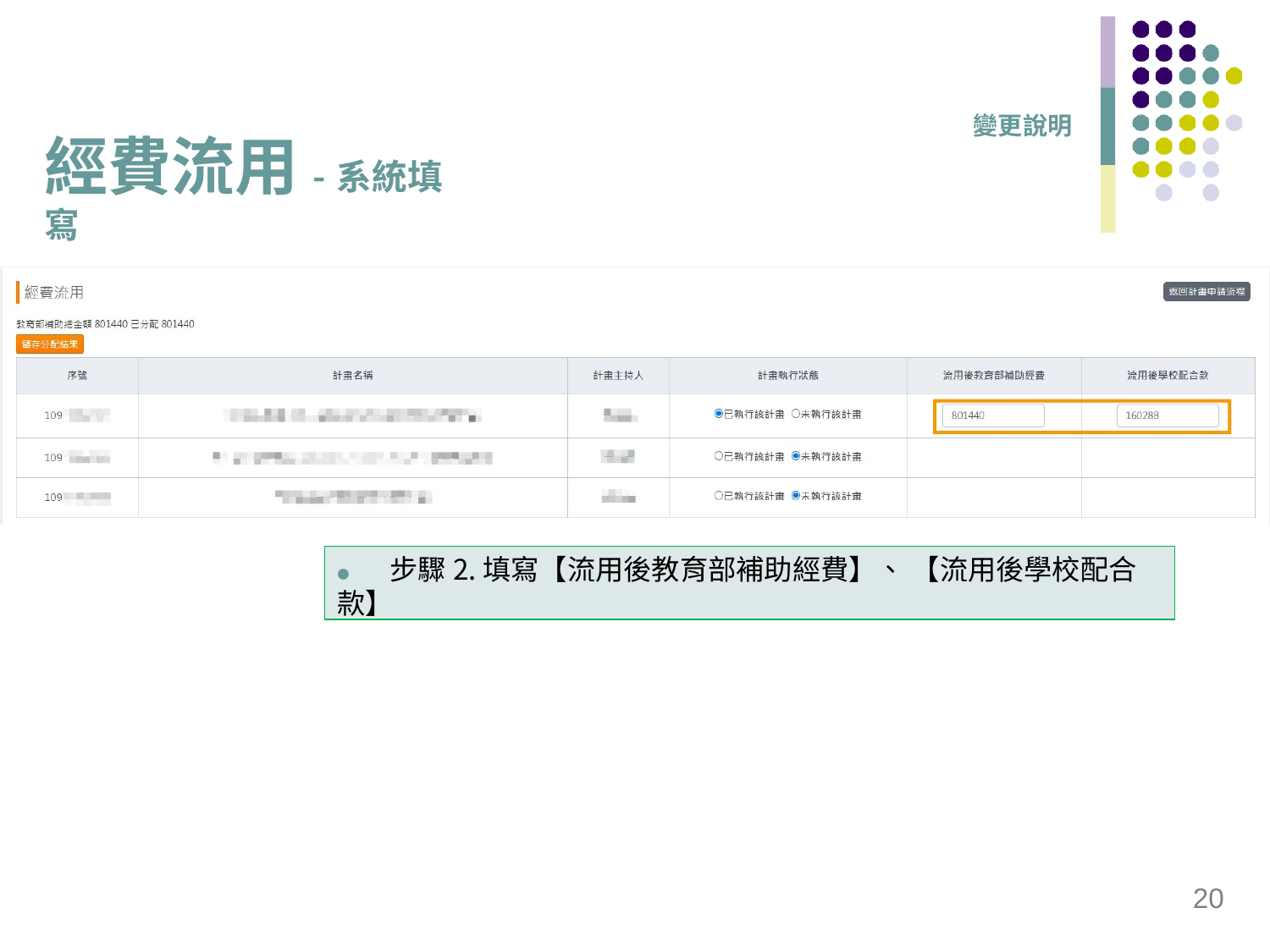

變更說明
# 經費流用-系統填寫

⚫	步驟2.填寫【流用後教育部補助經費】、 【流用後學校配合款】
20